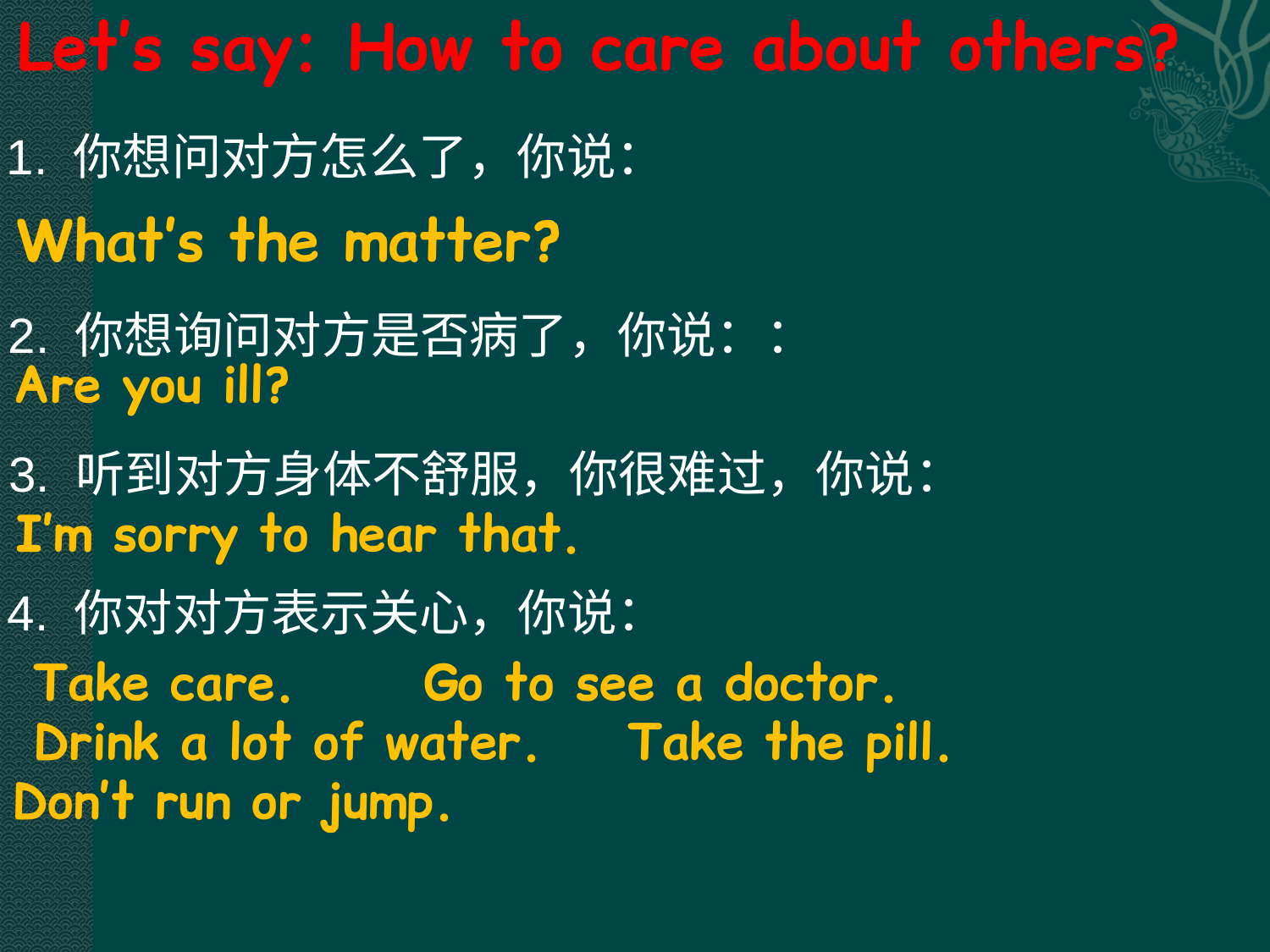

Let’s say: How to care about others?
1. 你想问对方怎么了，你说：
2. 你想询问对方是否病了，你说：：
3. 听到对方身体不舒服，你很难过，你说：
4. 你对对方表示关心，你说：
What’s the matter?
Are you ill?

I’m sorry to hear that.
 Take care.      Go to see a doctor.
 Drink a lot of water.    Take the pill.
Don’t run or jump.